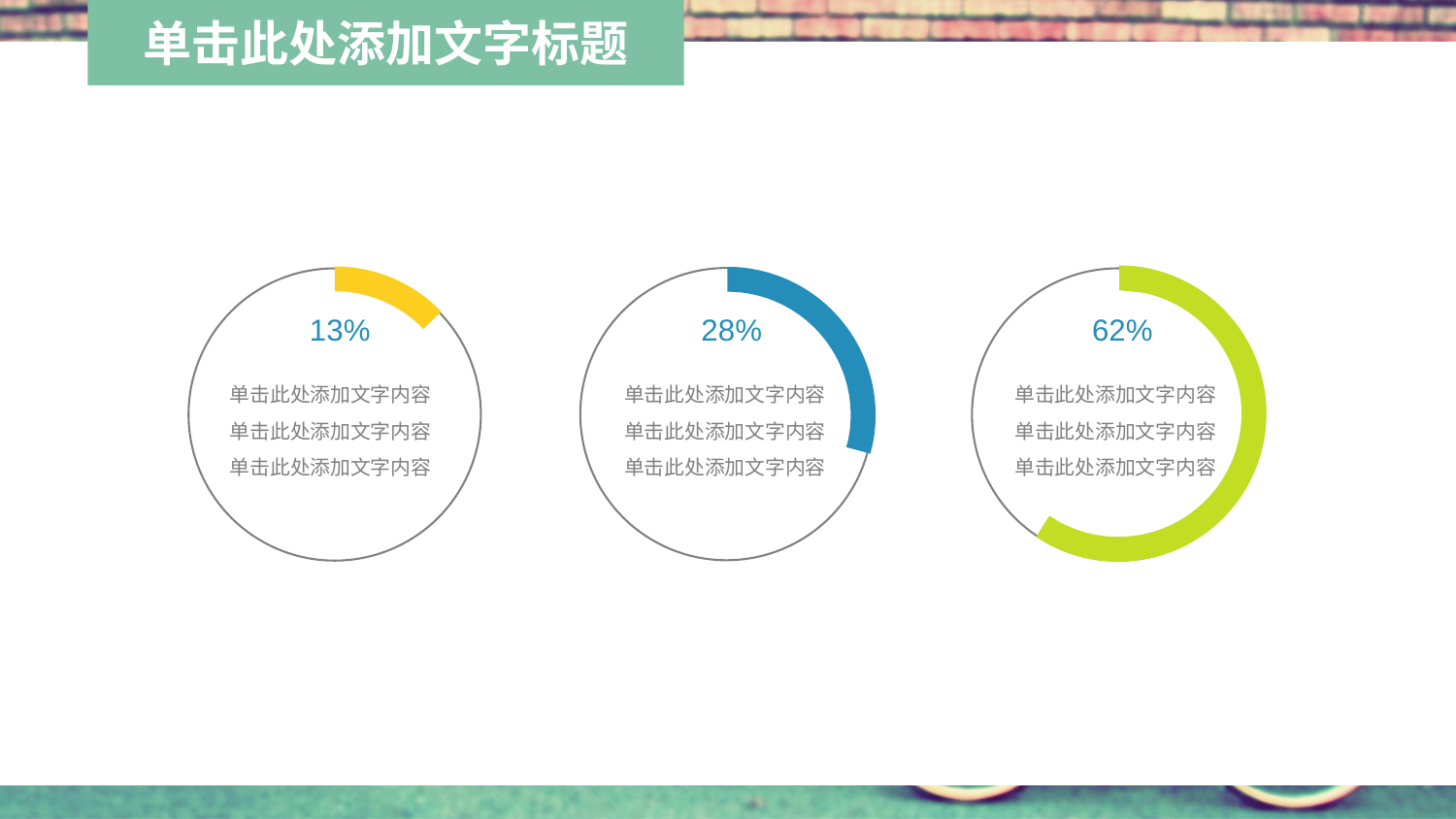

28%
单击此处添加文字内容
单击此处添加文字内容
单击此处添加文字内容
62%
单击此处添加文字内容
单击此处添加文字内容
单击此处添加文字内容
13%
单击此处添加文字内容
单击此处添加文字内容
单击此处添加文字内容